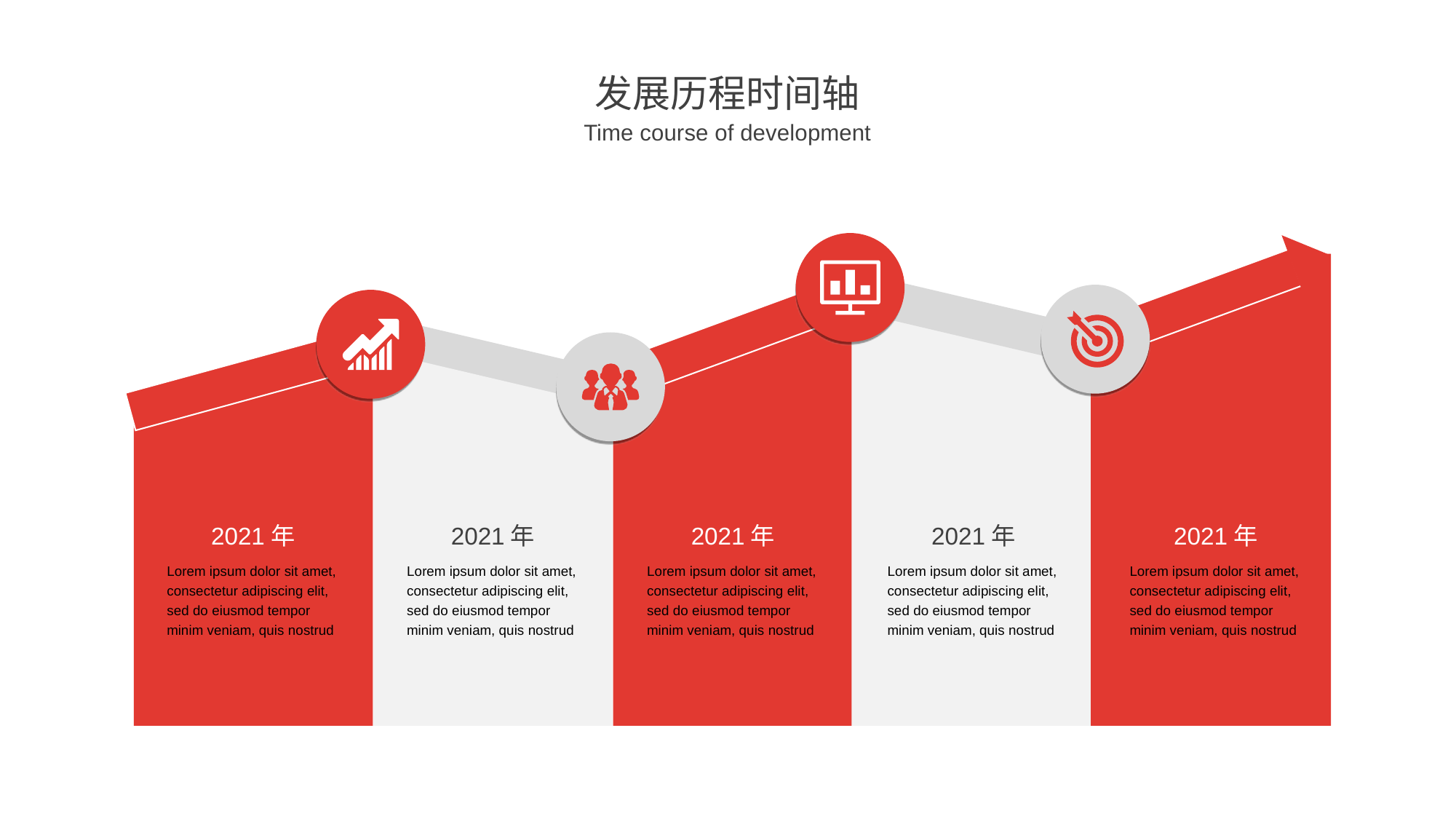

发展历程时间轴
Time course of development

2021年
Lorem ipsum dolor sit amet, consectetur adipiscing elit, sed do eiusmod tempor minim veniam, quis nostrud
2021年
Lorem ipsum dolor sit amet, consectetur adipiscing elit, sed do eiusmod tempor minim veniam, quis nostrud
2021年
Lorem ipsum dolor sit amet, consectetur adipiscing elit, sed do eiusmod tempor minim veniam, quis nostrud
2021年
Lorem ipsum dolor sit amet, consectetur adipiscing elit, sed do eiusmod tempor minim veniam, quis nostrud
2021年
Lorem ipsum dolor sit amet, consectetur adipiscing elit, sed do eiusmod tempor minim veniam, quis nostrud